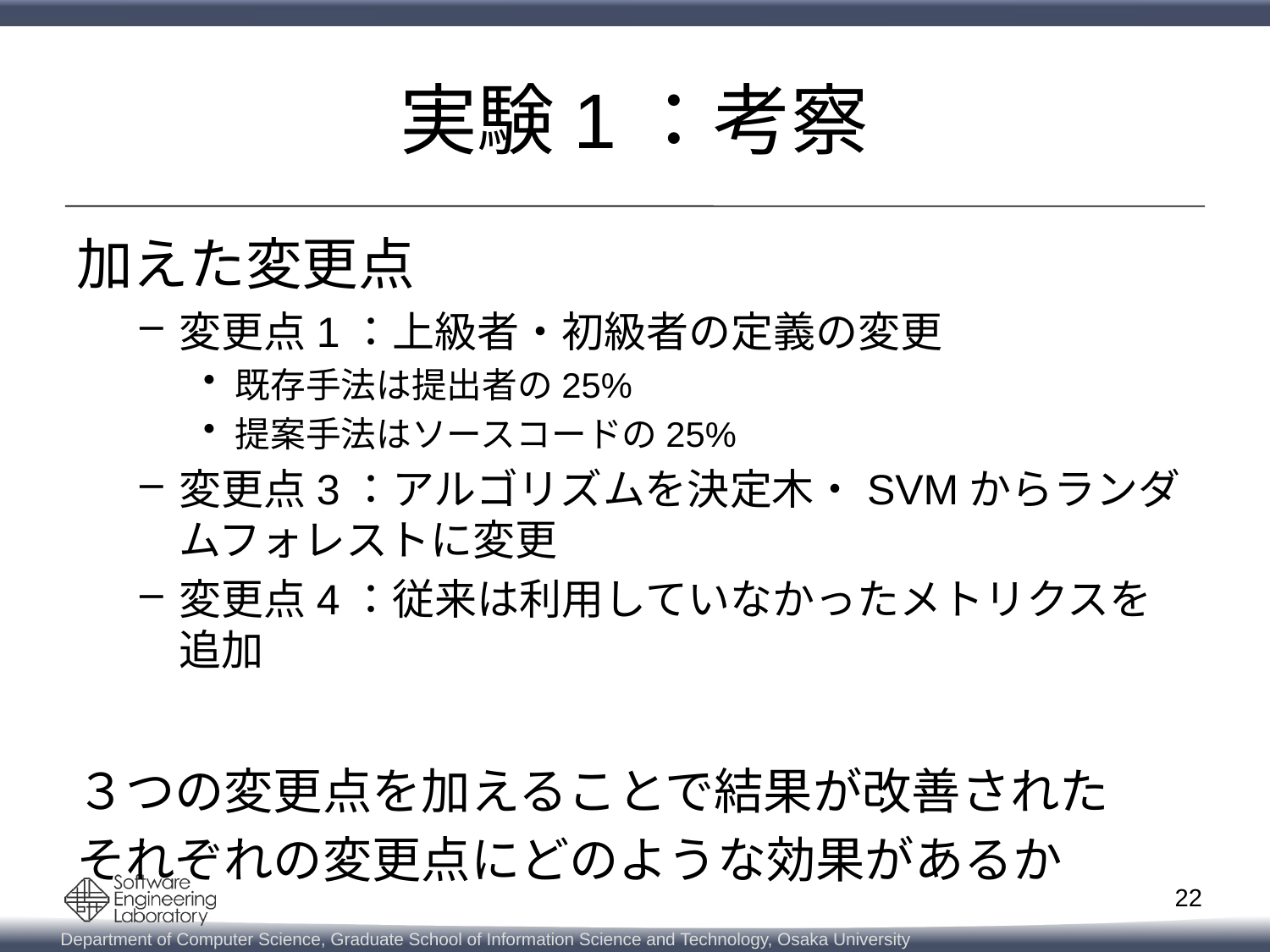

# 実験1：考察
加えた変更点
変更点1：上級者・初級者の定義の変更
既存手法は提出者の25%
提案手法はソースコードの25%
変更点3：アルゴリズムを決定木・SVMからランダムフォレストに変更
変更点4：従来は利用していなかったメトリクスを追加

３つの変更点を加えることで結果が改善された
それぞれの変更点にどのような効果があるか
22